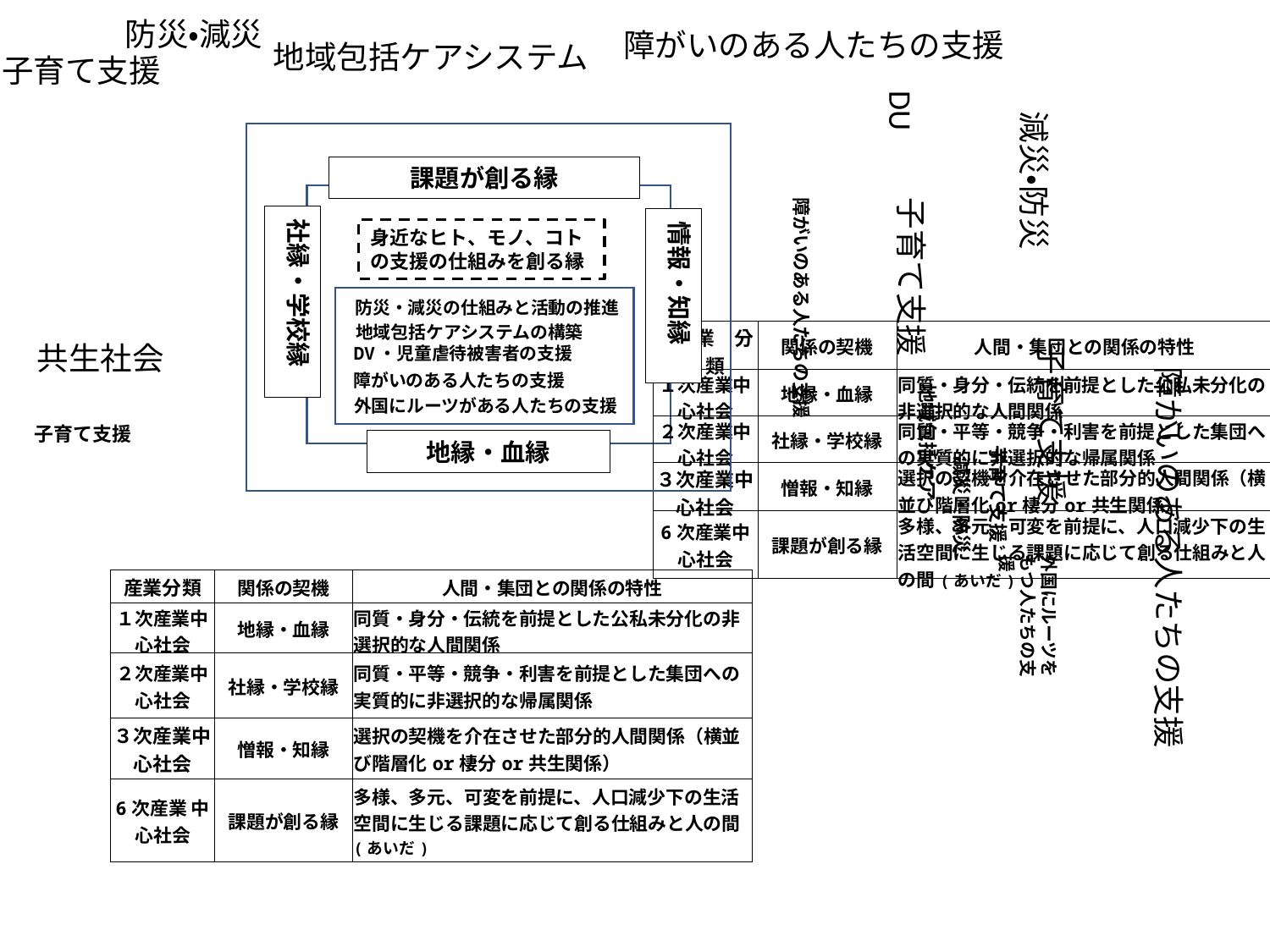

防災・減災
障がいのある人たちの支援
地域包括ケアシステム
子育て支援
DU
減災・防災

課題が創る縁

障がいのある人たちの支援
子育て支援
社縁・学校縁
情報・知縁
身近なヒト、モノ、コトの支援の仕組みを創る縁

防災・減災の仕組みと活動の推進
地域包括ケアシステムの構築
| 産　業　分　類 | 関係の契機 | 人間・集団との関係の特性 |
| --- | --- | --- |
| １次産業中心社会 | 地縁・血縁 | 同質・身分・伝統を前提とした公私未分化の非選択的な人間関係 |
| ２次産業中心社会 | 社縁・学校縁 | 同質・平等・競争・利害を前提とした集団への実質的に非選択的な帰属関係 |
| ３次産業中心社会 | 憎報・知縁 | 選択の契機を介在させた部分的人間関係（横並び階層化or棲分or共生関係） |
| 6次産業中心社会 | 課題が創る縁 | 多様、多元、可変を前提に、人口減少下の生活空間に生じる課題に応じて創る仕組みと人の間(あいだ) |
子育て支援
共生社会
DV・児童虐待被害者の支援
障がいのある人たちの支援
障がいのある人たちの支援
地域包括ケア
外国にルーツがある人たちの支援
子育て支援
地縁・血縁
子育て支援
減災・防災
外国にルーツをもつ人たちの支援
| 産業分類 | 関係の契機 | 人間・集団との関係の特性 |
| --- | --- | --- |
| １次産業中心社会 | 地縁・血縁 | 同質・身分・伝統を前提とした公私未分化の非選択的な人間関係 |
| ２次産業中心社会 | 社縁・学校縁 | 同質・平等・競争・利害を前提とした集団への実質的に非選択的な帰属関係 |
| ３次産業中心社会 | 憎報・知縁 | 選択の契機を介在させた部分的人間関係（横並び階層化or棲分or共生関係） |
| 6次産業 中心社会 | 課題が創る縁 | 多様、多元、可変を前提に、人口減少下の生活空間に生じる課題に応じて創る仕組みと人の間(あいだ) |